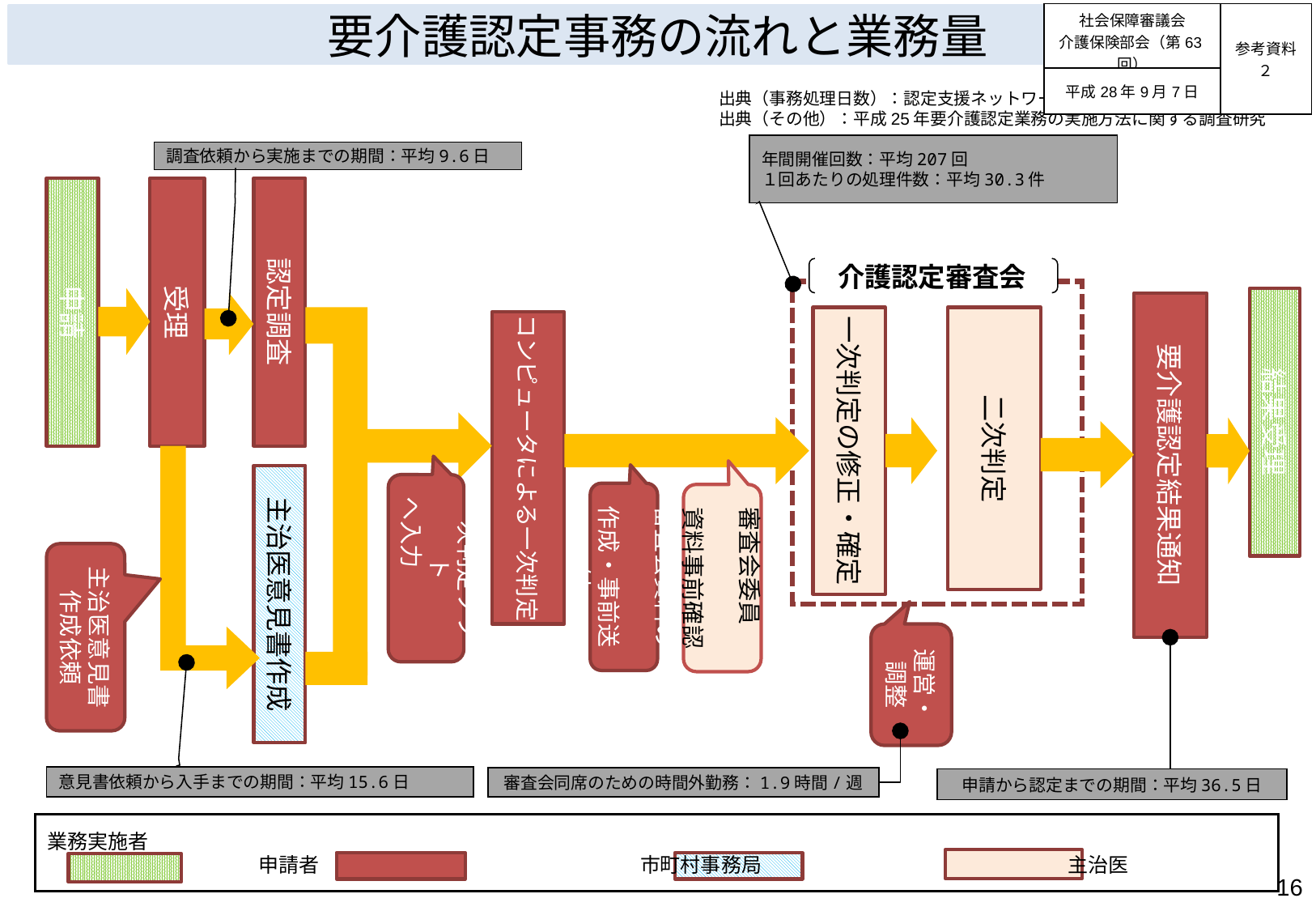

| 社会保障審議会 介護保険部会（第63回） | 参考資料２ |
| --- | --- |
| 平成28年9月7日 |  |
要介護認定事務の流れと業務量
出典（事務処理日数）：認定支援ネットワーク（H26.4～H26.12送信分）
出典（その他）：平成25年要介護認定業務の実施方法に関する調査研究
年間開催回数：平均207回
１回あたりの処理件数：平均30.3件
調査依頼から実施までの期間：平均9.6日
申請
受理
認定調査
　介護認定審査会

結果受理

要介護認定結果通知

一次判定の修正・確定
二次判定
コンピュータによる一次判定

主治医意見書作成
一次判定ソフト
へ入力
審査会資料の
作成・事前送付
審査会委員
資料事前確認

主治医意見書
作成依頼
運営・
調整

意見書依頼から入手までの期間：平均15.6日
審査会同席のための時間外勤務：1.9時間/週
申請から認定までの期間：平均36.5日
業務実施者
　　　　　　　　　　  申請者　    　　　　　　　　　　　　　　市町村事務局　     　　　　　　　　　　　　　主治医　　  　　　　　　　　　　　　　介護認定審査会

16